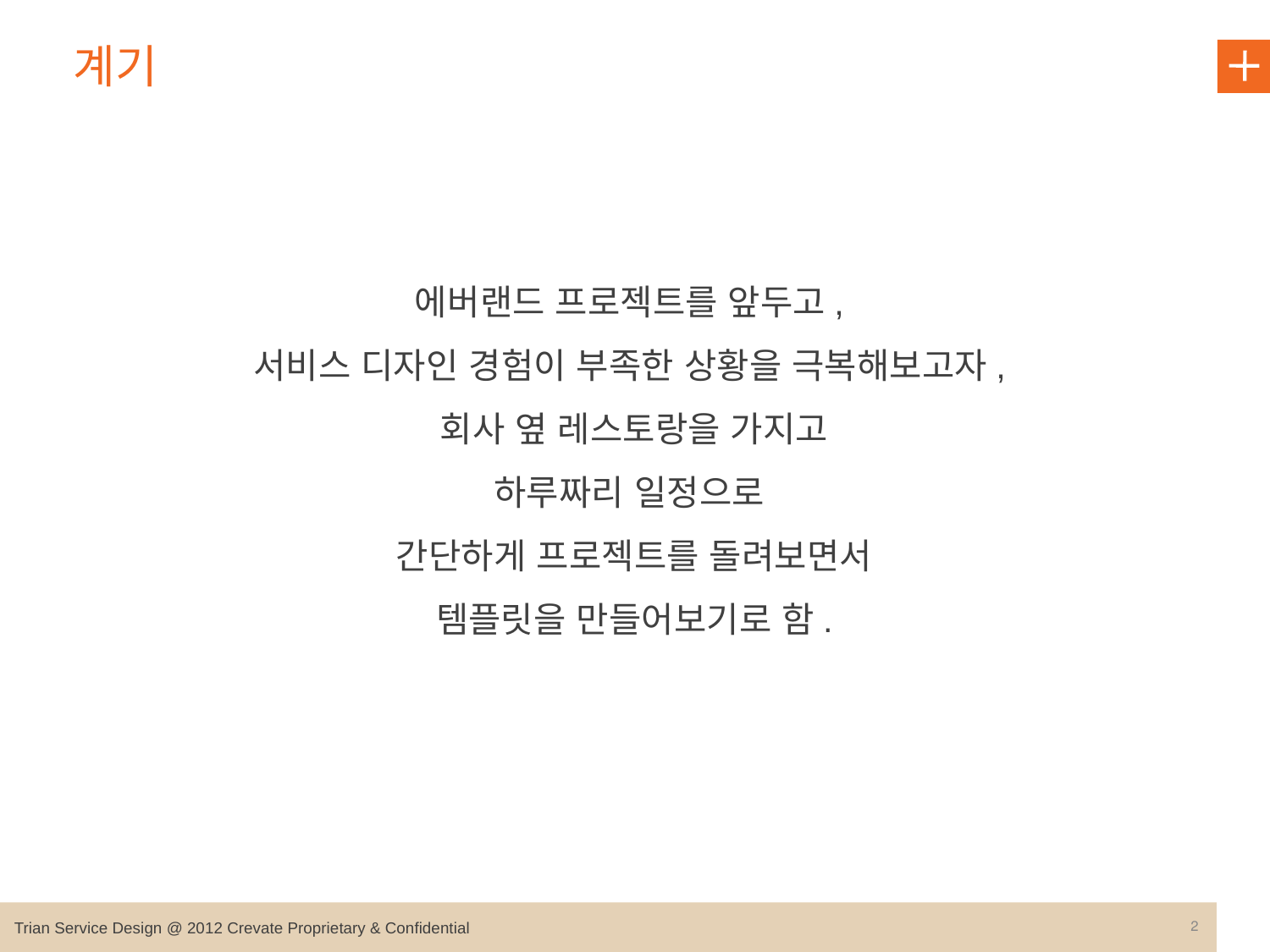

계기
에버랜드 프로젝트를 앞두고,
서비스 디자인 경험이 부족한 상황을 극복해보고자,
회사 옆 레스토랑을 가지고
하루짜리 일정으로
간단하게 프로젝트를 돌려보면서
템플릿을 만들어보기로 함.